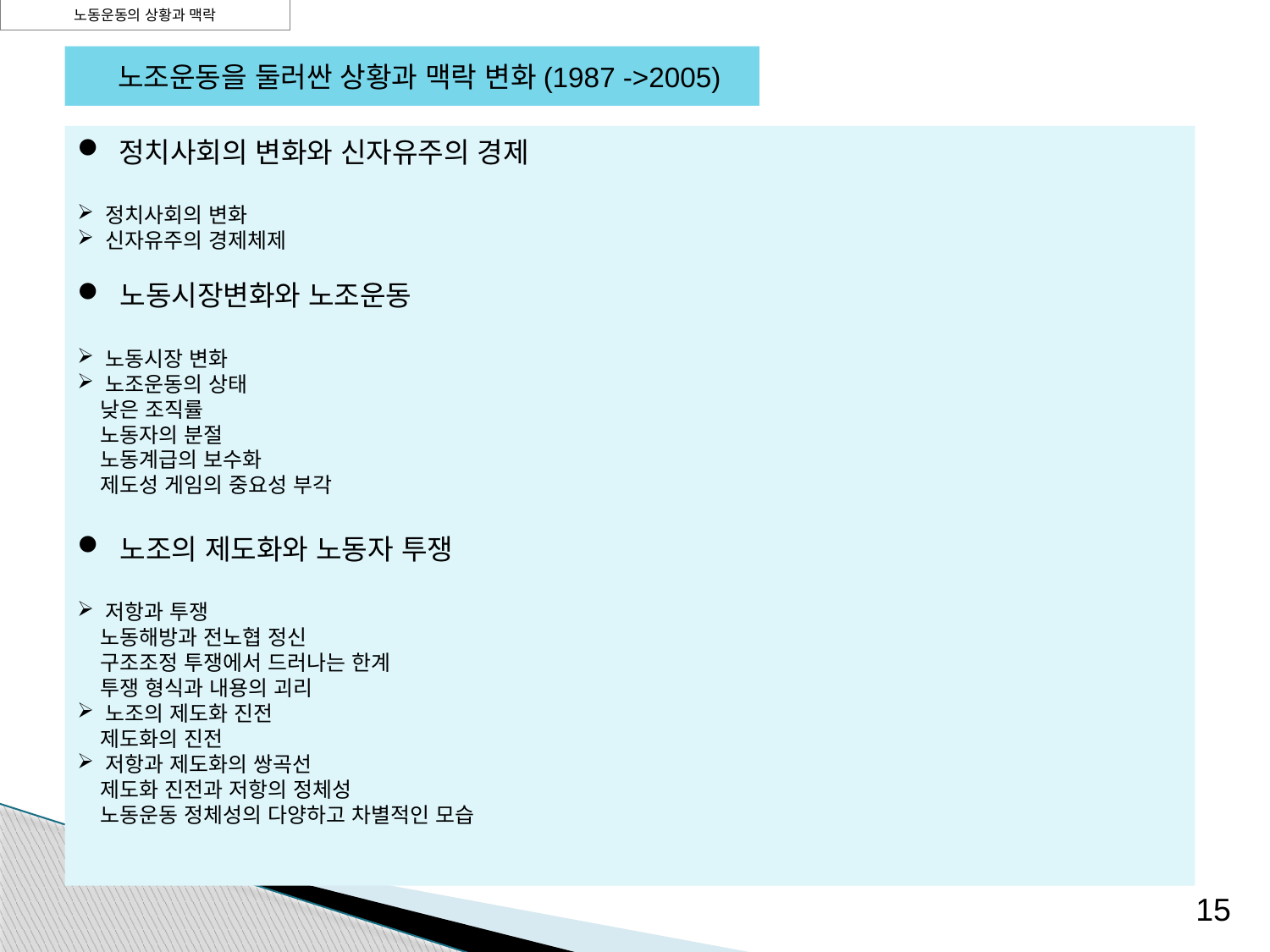

노동운동의 상황과 맥락
 노조운동을 둘러싼 상황과 맥락 변화(1987 ->2005)
 정치사회의 변화와 신자유주의 경제

 정치사회의 변화
 신자유주의 경제체제

 노동시장변화와 노조운동

 노동시장 변화
 노조운동의 상태
   낮은 조직률
   노동자의 분절
   노동계급의 보수화
   제도성 게임의 중요성 부각

 노조의 제도화와 노동자 투쟁

 저항과 투쟁
   노동해방과 전노협 정신
   구조조정 투쟁에서 드러나는 한계
   투쟁 형식과 내용의 괴리
 노조의 제도화 진전
   제도화의 진전
 저항과 제도화의 쌍곡선
   제도화 진전과 저항의 정체성
   노동운동 정체성의 다양하고 차별적인 모습

15